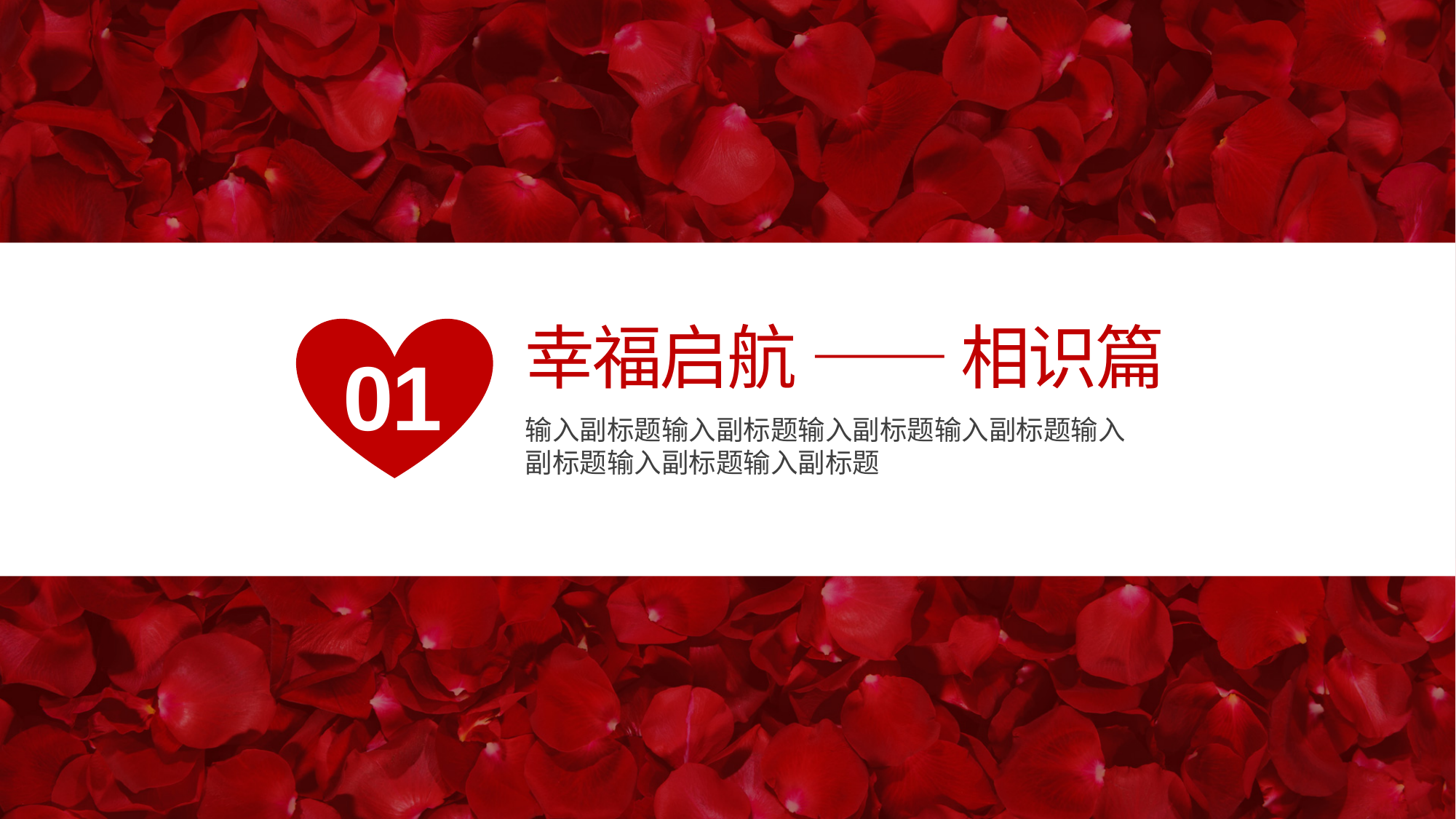

幸福启航 —— 相识篇

01
输入副标题输入副标题输入副标题输入副标题输入副标题输入副标题输入副标题